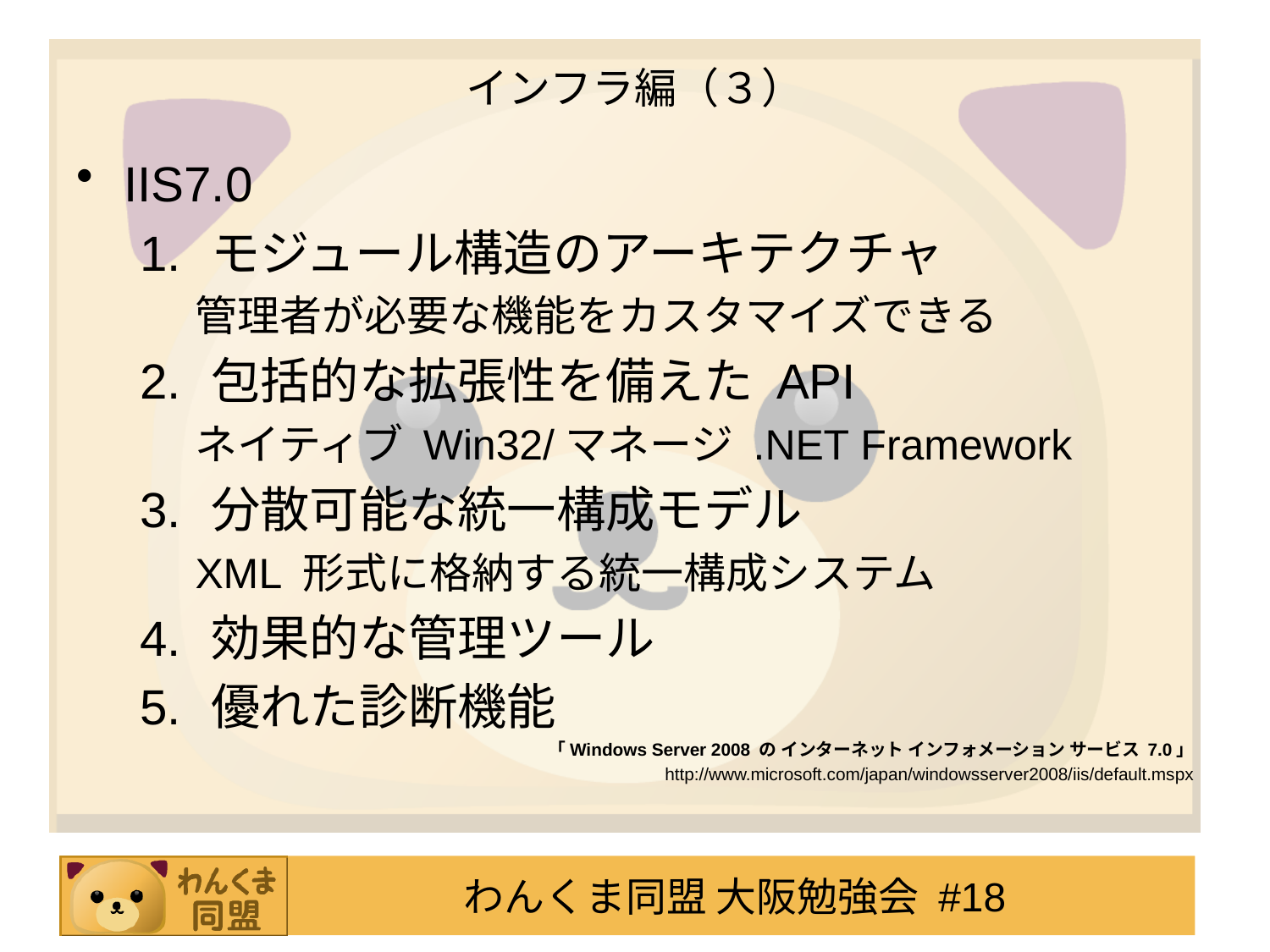

# インフラ編（３）
IIS7.0
モジュール構造のアーキテクチャ
管理者が必要な機能をカスタマイズできる
包括的な拡張性を備えた API
ネイティブ Win32/マネージ .NET Framework
分散可能な統一構成モデル
XML 形式に格納する統一構成システム
効果的な管理ツール
優れた診断機能
「Windows Server 2008 の インターネット インフォメーション サービス 7.0」
http://www.microsoft.com/japan/windowsserver2008/iis/default.mspx